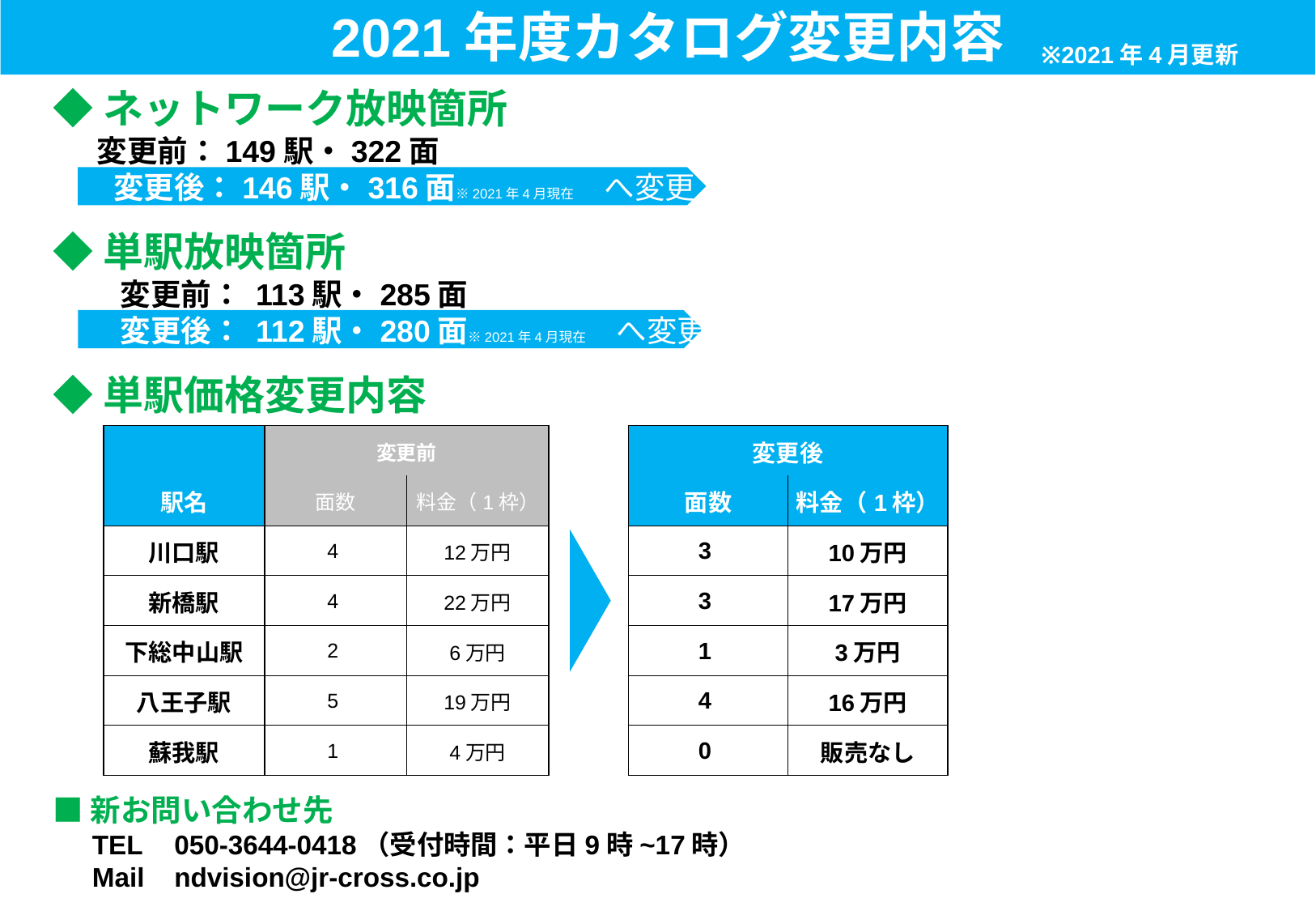

2021年度カタログ変更内容

※2021年4月更新
◆ネットワーク放映箇所
　  変更前：149駅・322面
　　変更後：146駅・316面※2021年4月現在　へ変更

◆単駅放映箇所
　　 変更前： 113駅・285面
　 　変更後： 112駅・280面※2021年4月現在　へ変更

◆単駅価格変更内容

■新お問い合わせ先
　 TEL 	050-3644-0418（受付時間：平日9時~17時）
　 Mail	ndvision@jr-cross.co.jp

|  | 変更前 |  |  | 変更後 |  |
| --- | --- | --- | --- | --- | --- |
| 駅名 | 面数 | 料金（1枠） |  | 面数 | 料金（1枠） |
| 川口駅 | 4 | 12万円 |  | 3 | 10万円 |
| 新橋駅 | 4 | 22万円 |  | 3 | 17万円 |
| 下総中山駅 | 2 | 6万円 |  | 1 | 3万円 |
| 八王子駅 | 5 | 19万円 |  | 4 | 16万円 |
| 蘇我駅 | 1 | 4万円 |  | 0 | 販売なし |